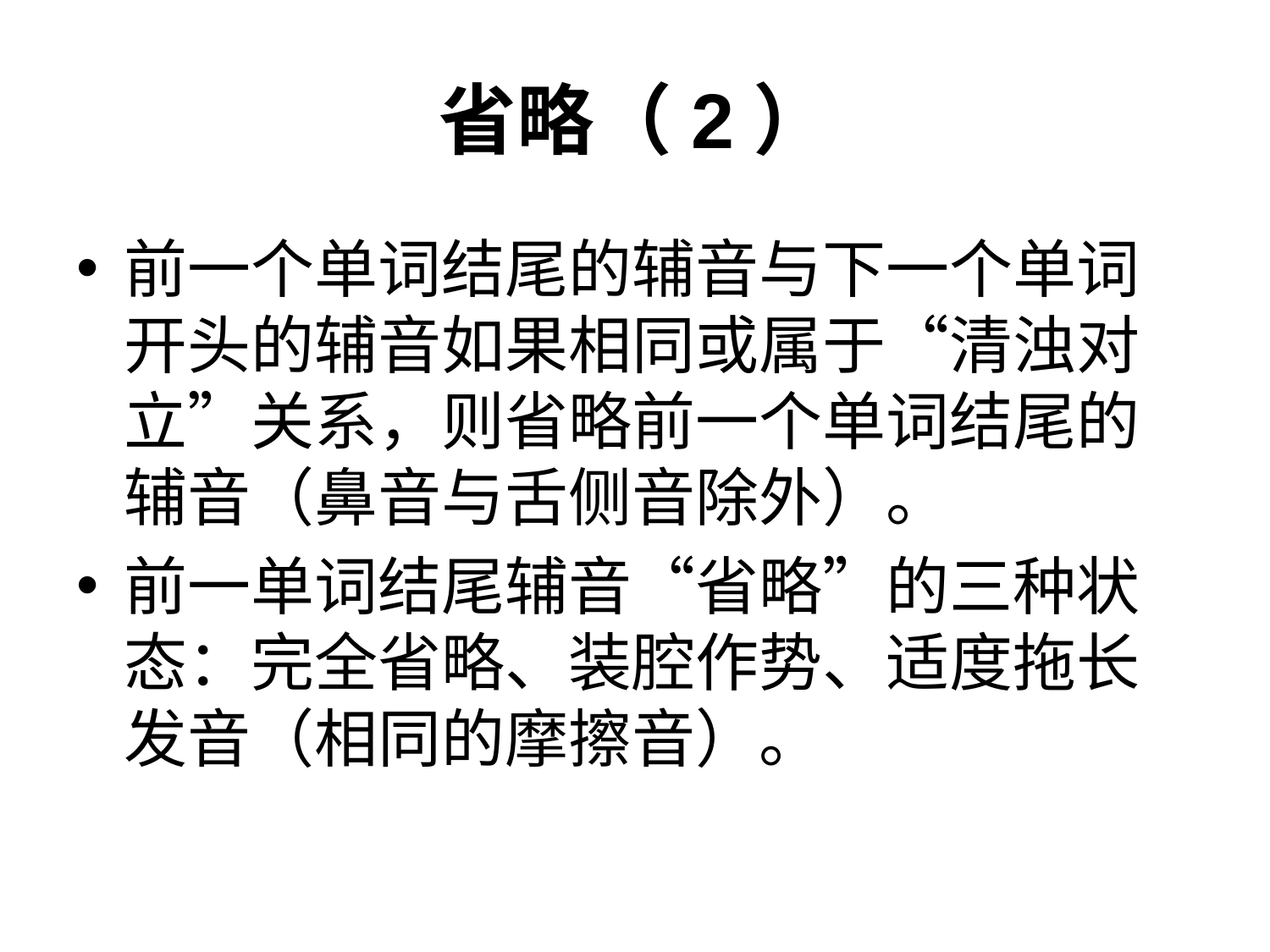

# 省略（2）
前一个单词结尾的辅音与下一个单词开头的辅音如果相同或属于“清浊对立”关系，则省略前一个单词结尾的辅音（鼻音与舌侧音除外）。
前一单词结尾辅音“省略”的三种状态：完全省略、装腔作势、适度拖长发音（相同的摩擦音）。